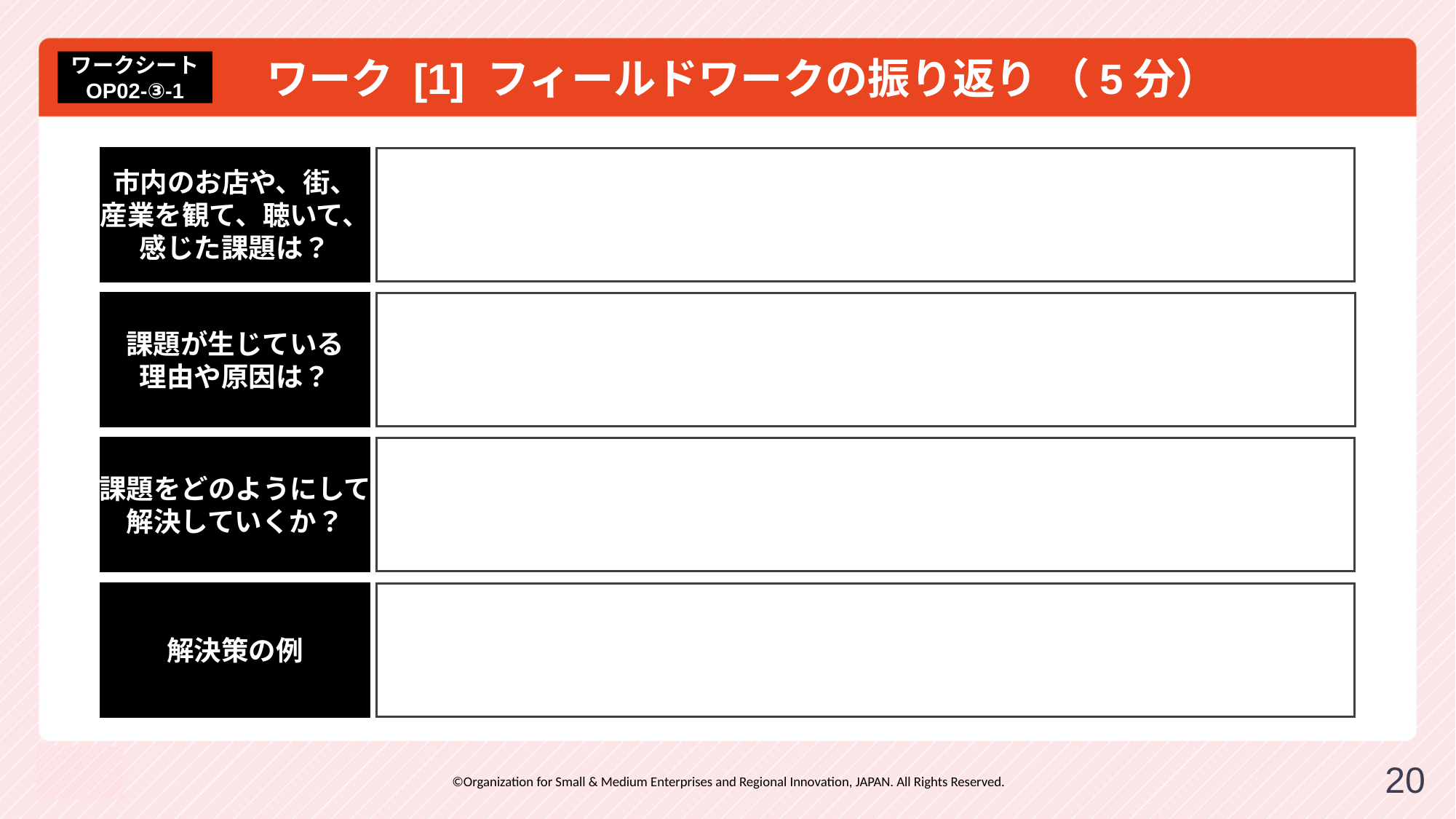

# ワーク [1] フィールドワークの振り返り （5分）
ワークシート
OP02-③-1
市内のお店や、街、
産業を観て、聴いて、
感じた課題は？

課題が生じている
理由や原因は？

課題をどのようにして
解決していくか？

解決策の例